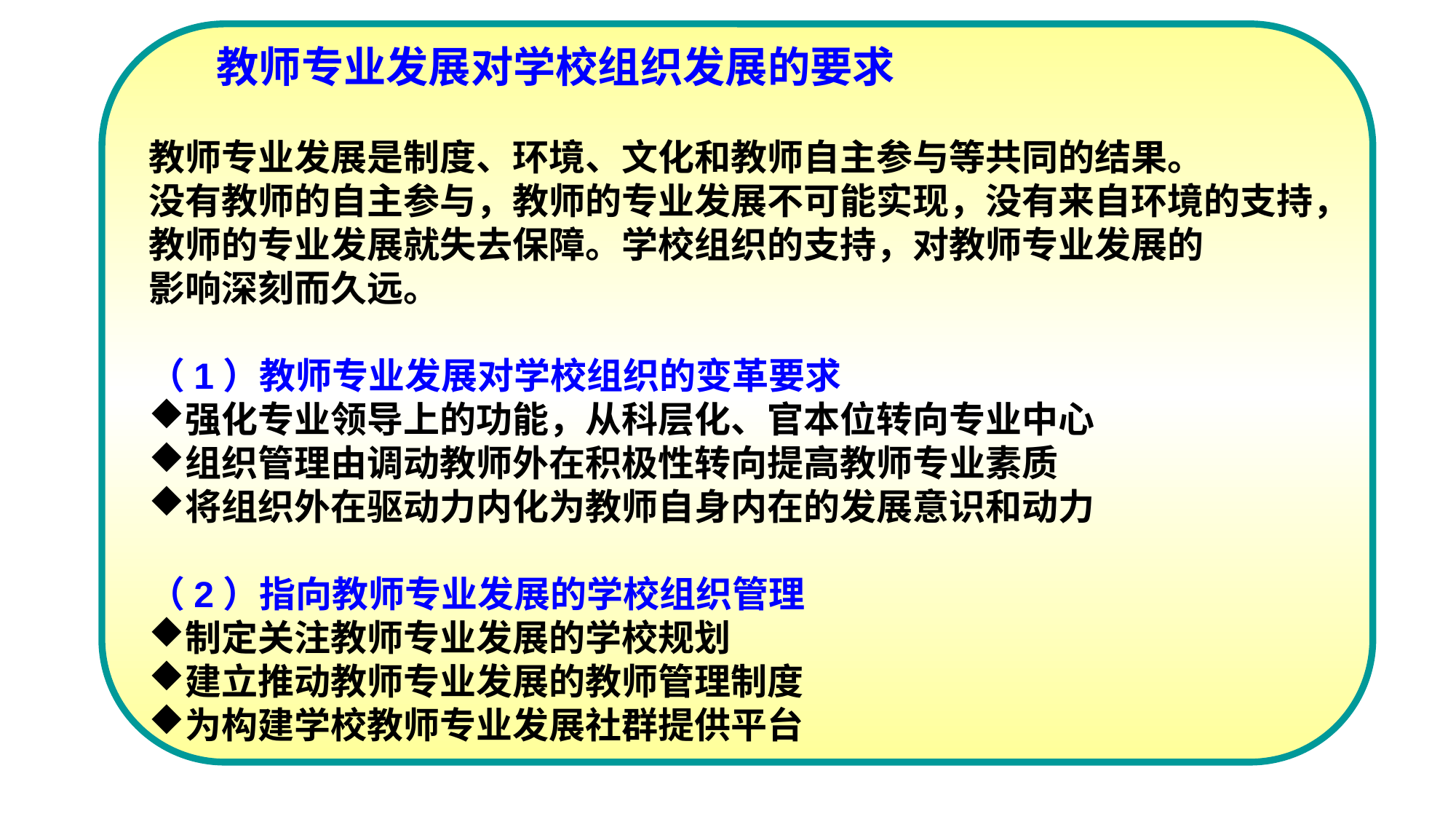

教师专业发展对学校组织发展的要求

教师专业发展是制度、环境、文化和教师自主参与等共同的结果。
没有教师的自主参与，教师的专业发展不可能实现，没有来自环境的支持，
教师的专业发展就失去保障。学校组织的支持，对教师专业发展的
影响深刻而久远。

（1）教师专业发展对学校组织的变革要求
强化专业领导上的功能，从科层化、官本位转向专业中心
组织管理由调动教师外在积极性转向提高教师专业素质
将组织外在驱动力内化为教师自身内在的发展意识和动力

（2）指向教师专业发展的学校组织管理
制定关注教师专业发展的学校规划
建立推动教师专业发展的教师管理制度
为构建学校教师专业发展社群提供平台